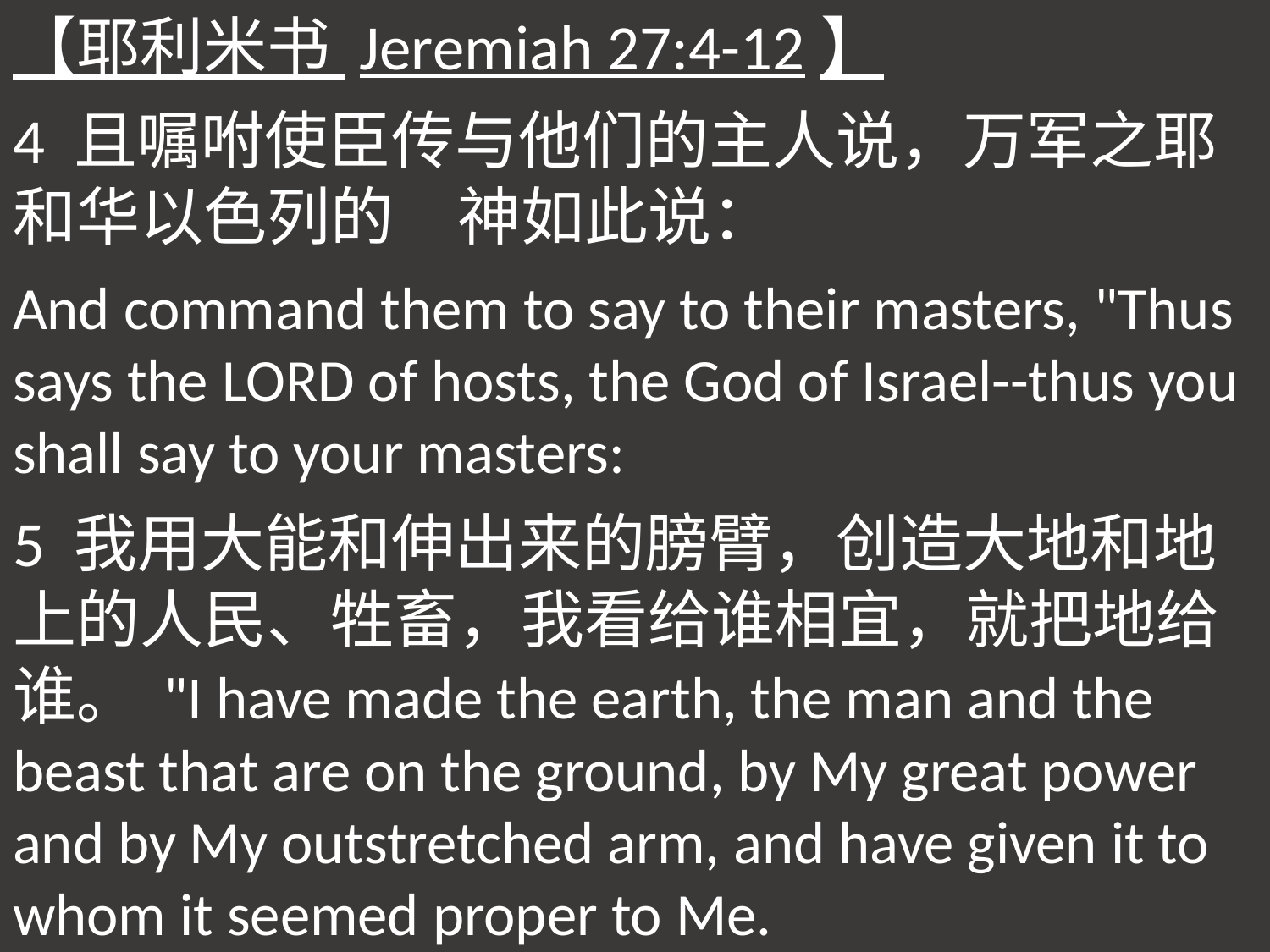

【耶利米书 Jeremiah 27:4-12】
4 且嘱咐使臣传与他们的主人说，万军之耶和华以色列的　神如此说：
And command them to say to their masters, "Thus says the LORD of hosts, the God of Israel--thus you shall say to your masters:
5 我用大能和伸出来的膀臂，创造大地和地上的人民、牲畜，我看给谁相宜，就把地给谁。 "I have made the earth, the man and the beast that are on the ground, by My great power and by My outstretched arm, and have given it to whom it seemed proper to Me.